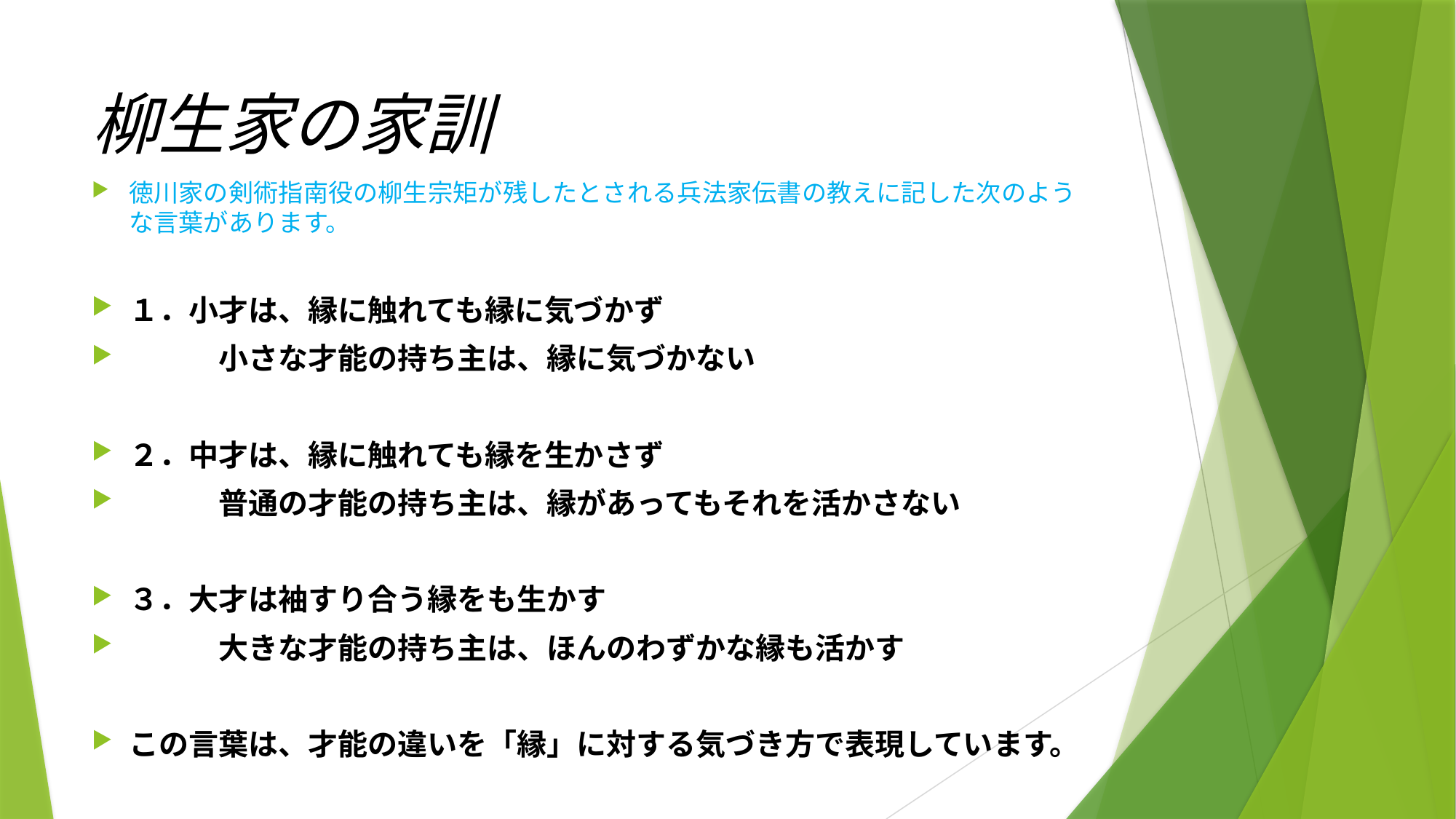

# 柳生家の家訓
徳川家の剣術指南役の柳生宗矩が残したとされる兵法家伝書の教えに記した次のような言葉があります。

１．小才は、縁に触れても縁に気づかず
　　　小さな才能の持ち主は、縁に気づかない

２．中才は、縁に触れても縁を生かさず
　　　普通の才能の持ち主は、縁があってもそれを活かさない

３．大才は袖すり合う縁をも生かす
　　　大きな才能の持ち主は、ほんのわずかな縁も活かす

この言葉は、才能の違いを「縁」に対する気づき方で表現しています。